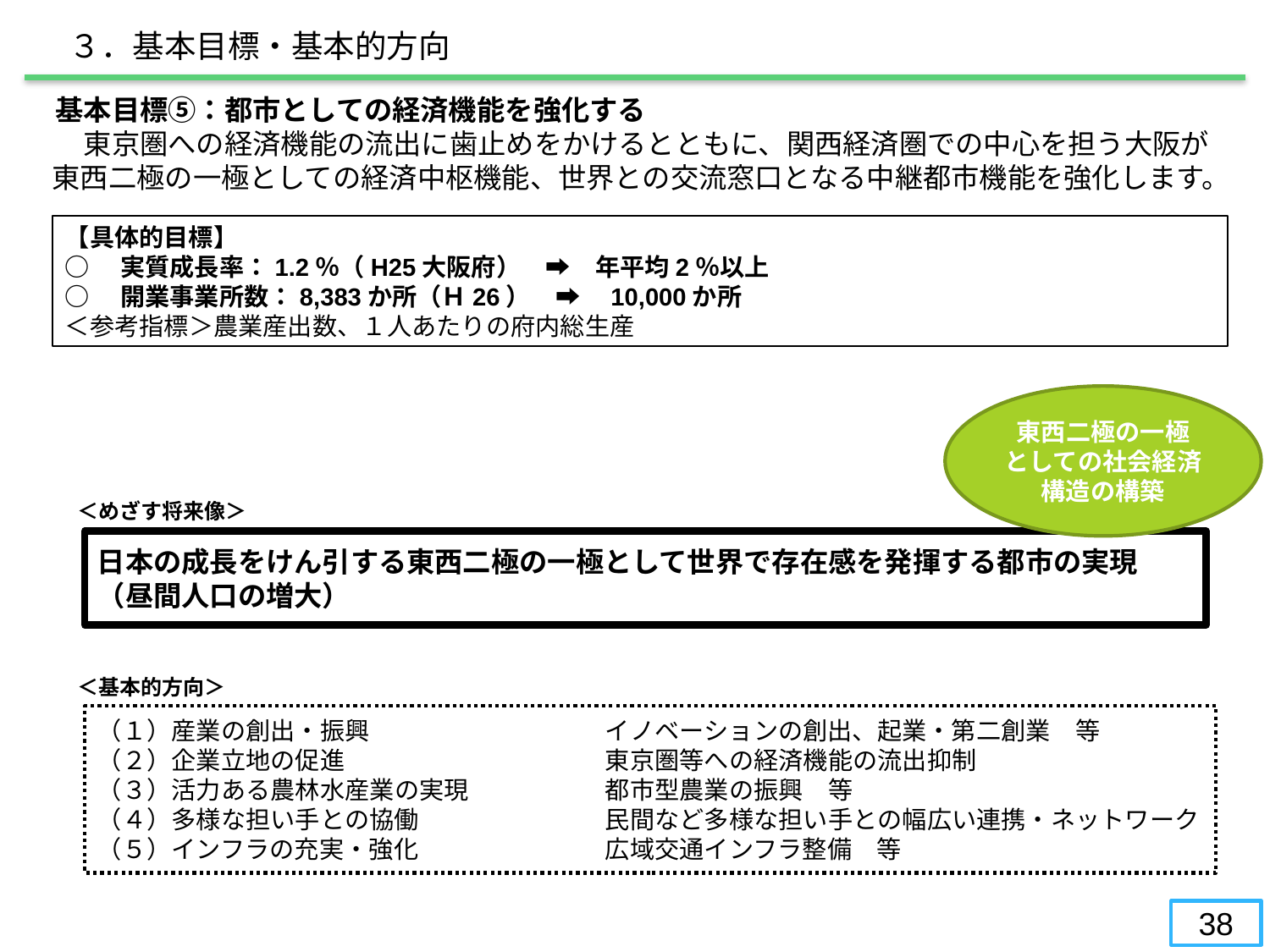

３．基本目標・基本的方向
　基本目標⑤：都市としての経済機能を強化する
　　東京圏への経済機能の流出に歯止めをかけるとともに、関西経済圏での中心を担う大阪が東西二極の一極としての経済中枢機能、世界との交流窓口となる中継都市機能を強化します。
【具体的目標】
○　実質成長率：1.2％（H25大阪府）　➡　年平均2％以上
○　開業事業所数：8,383か所（Ｈ26）　➡　10,000か所
＜参考指標＞農業産出数、１人あたりの府内総生産
東西二極の一極
としての社会経済
構造の構築
＜めざす将来像＞
日本の成長をけん引する東西二極の一極として世界で存在感を発揮する都市の実現
（昼間人口の増大）
＜基本的方向＞
（１）産業の創出・振興		イノベーションの創出、起業・第二創業　等
（２）企業立地の促進			東京圏等への経済機能の流出抑制
（３）活力ある農林水産業の実現		都市型農業の振興　等
（４）多様な担い手との協働		民間など多様な担い手との幅広い連携・ネットワーク
（５）インフラの充実・強化		広域交通インフラ整備　等
38